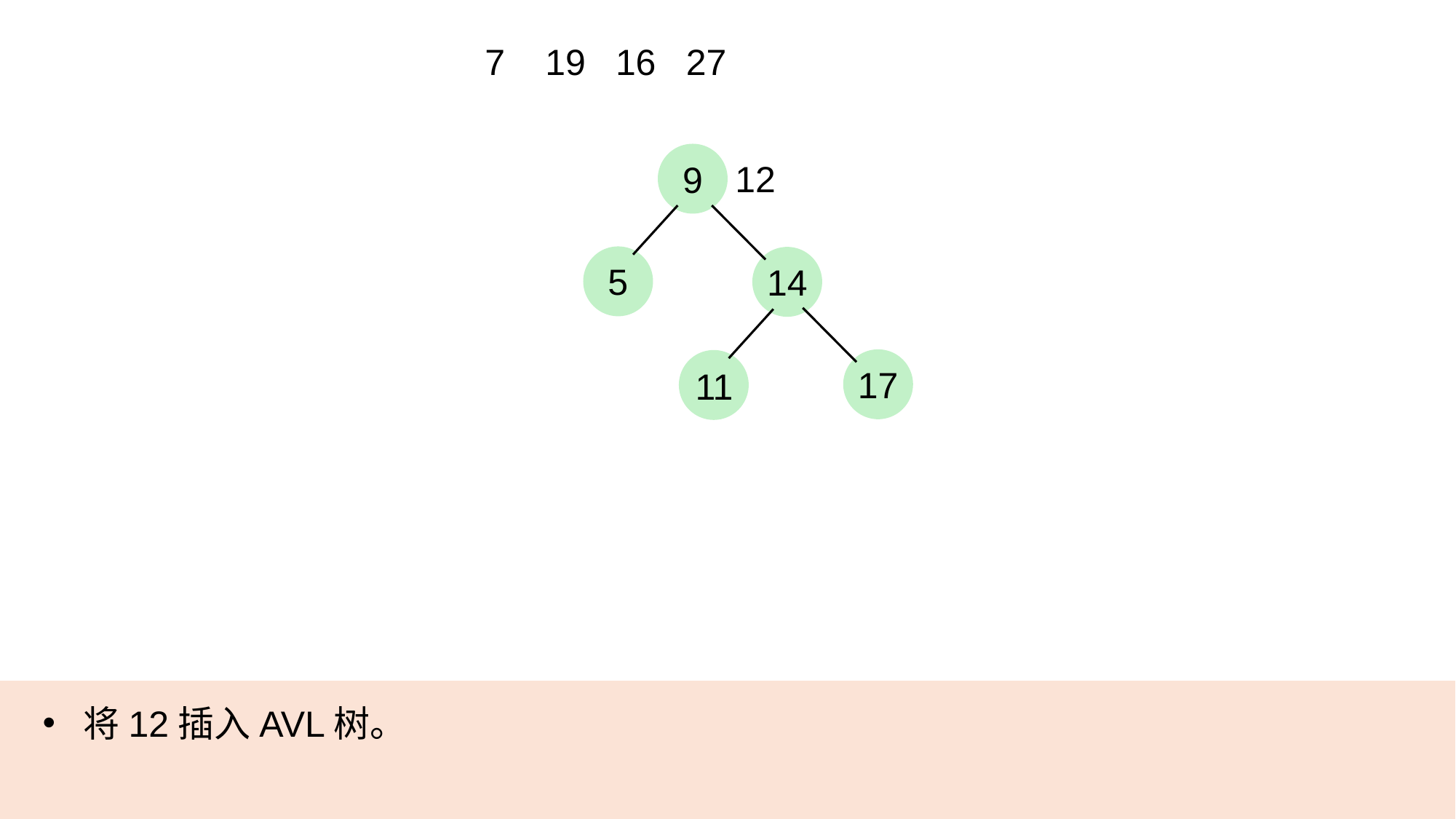

7
19
16
27

12
9

5
14

17
11

将12插入AVL树。